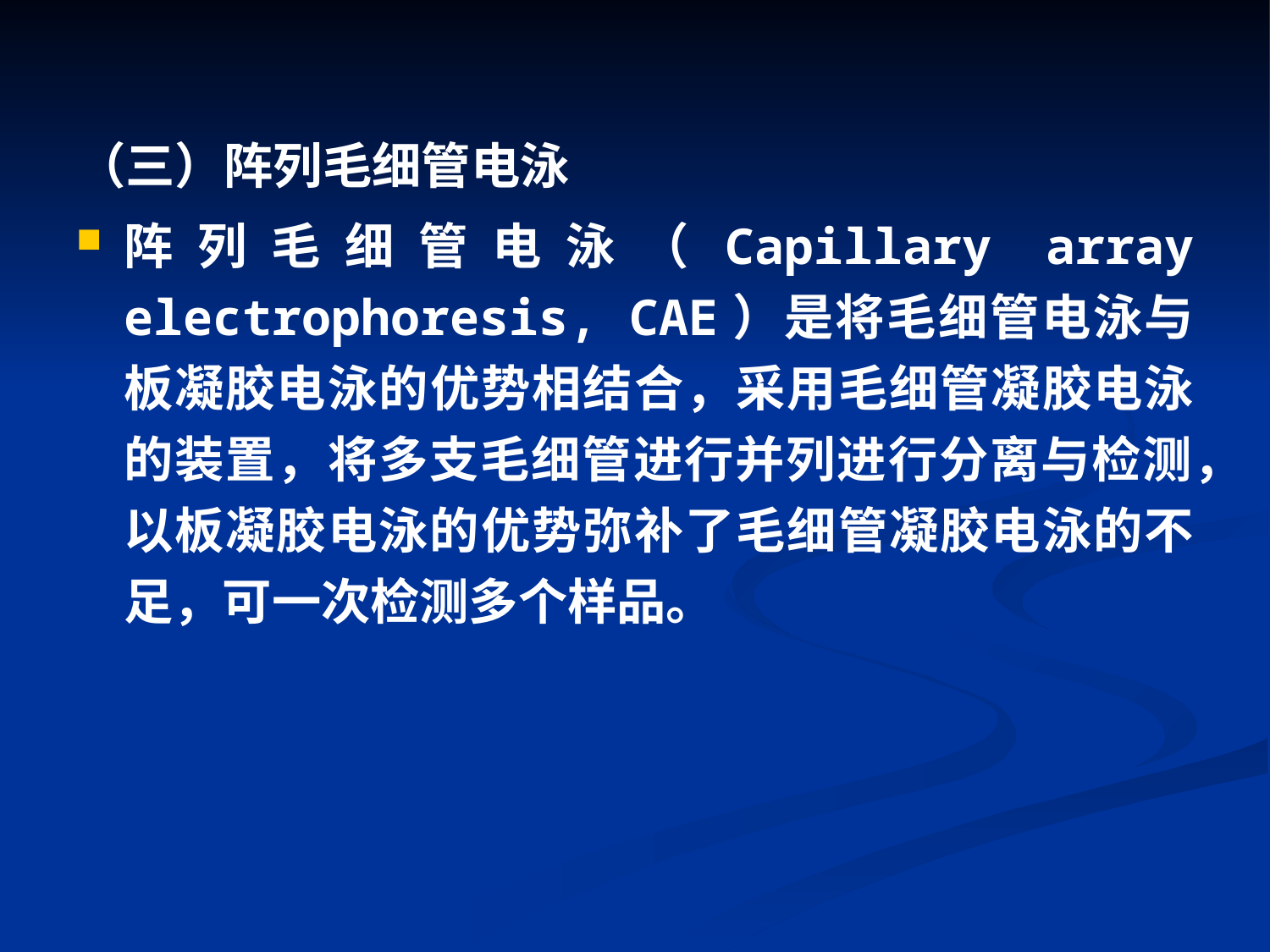

（三）阵列毛细管电泳
阵列毛细管电泳（Capillary array electrophoresis, CAE）是将毛细管电泳与板凝胶电泳的优势相结合，采用毛细管凝胶电泳的装置，将多支毛细管进行并列进行分离与检测，以板凝胶电泳的优势弥补了毛细管凝胶电泳的不足，可一次检测多个样品。